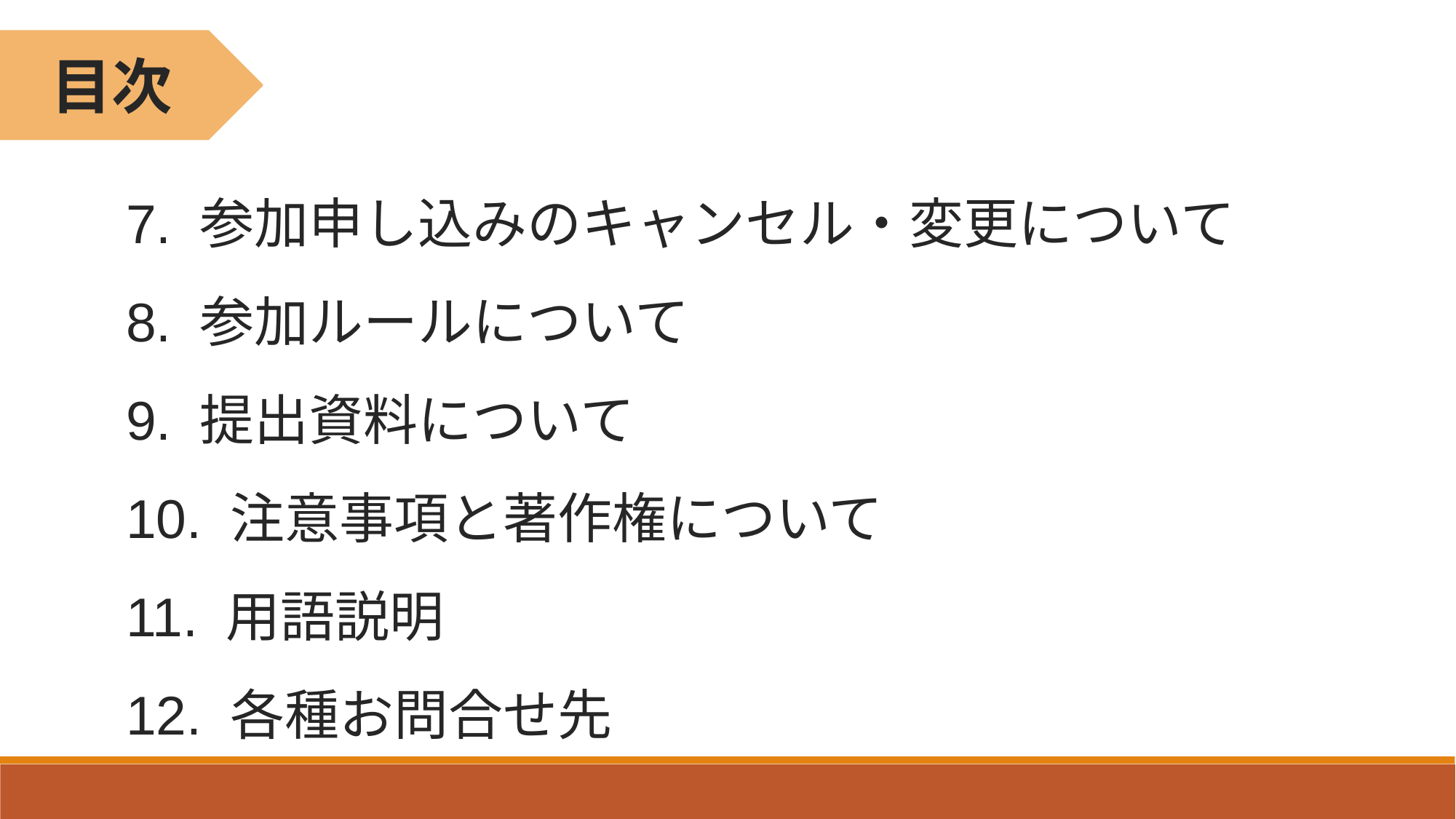

目次
7. 参加申し込みのキャンセル・変更について
8. 参加ルールについて
9. 提出資料について
10. 注意事項と著作権について
11. 用語説明
12. 各種お問合せ先